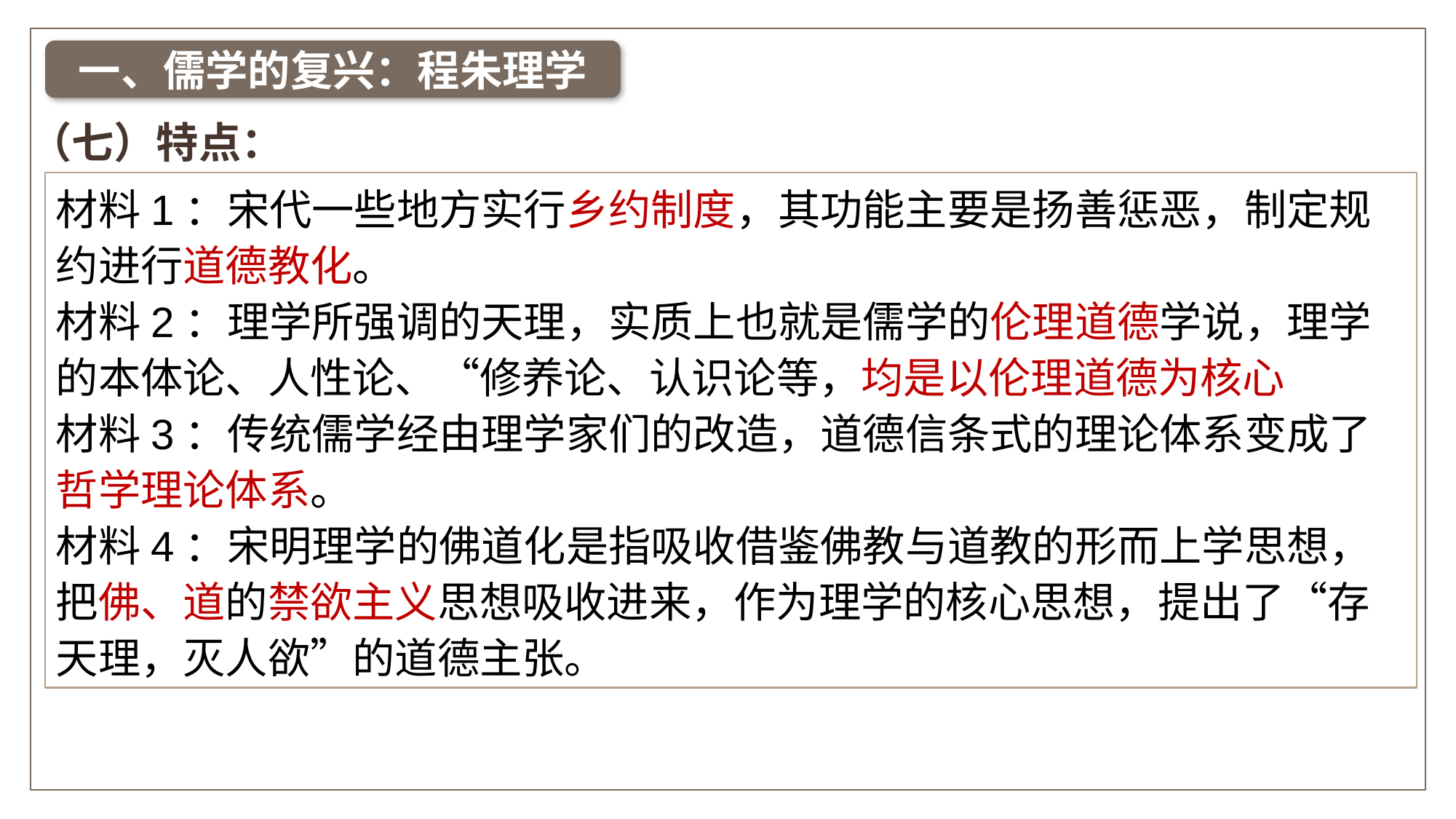

一、儒学的复兴：程朱理学
（七）特点：
材料1：宋代一些地方实行乡约制度，其功能主要是扬善惩恶，制定规约进行道德教化。
材料2：理学所强调的天理，实质上也就是儒学的伦理道德学说，理学的本体论、人性论、“修养论、认识论等，均是以伦理道德为核心
材料3：传统儒学经由理学家们的改造，道德信条式的理论体系变成了哲学理论体系。
材料4：宋明理学的佛道化是指吸收借鉴佛教与道教的形而上学思想，把佛、道的禁欲主义思想吸收进来，作为理学的核心思想，提出了“存天理，灭人欲”的道德主张。